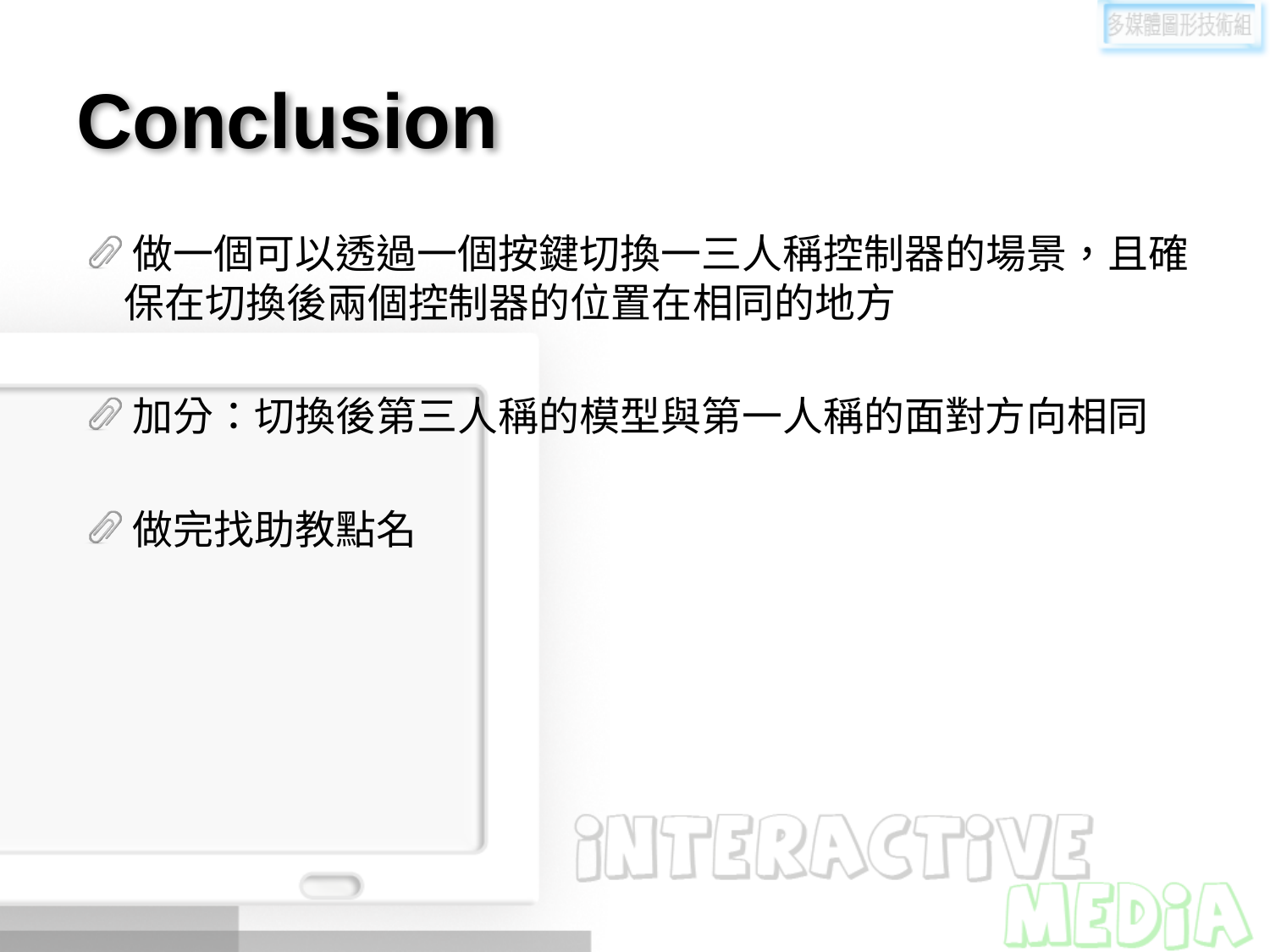

# Conclusion
做一個可以透過一個按鍵切換一三人稱控制器的場景，且確保在切換後兩個控制器的位置在相同的地方

加分：切換後第三人稱的模型與第一人稱的面對方向相同

做完找助教點名